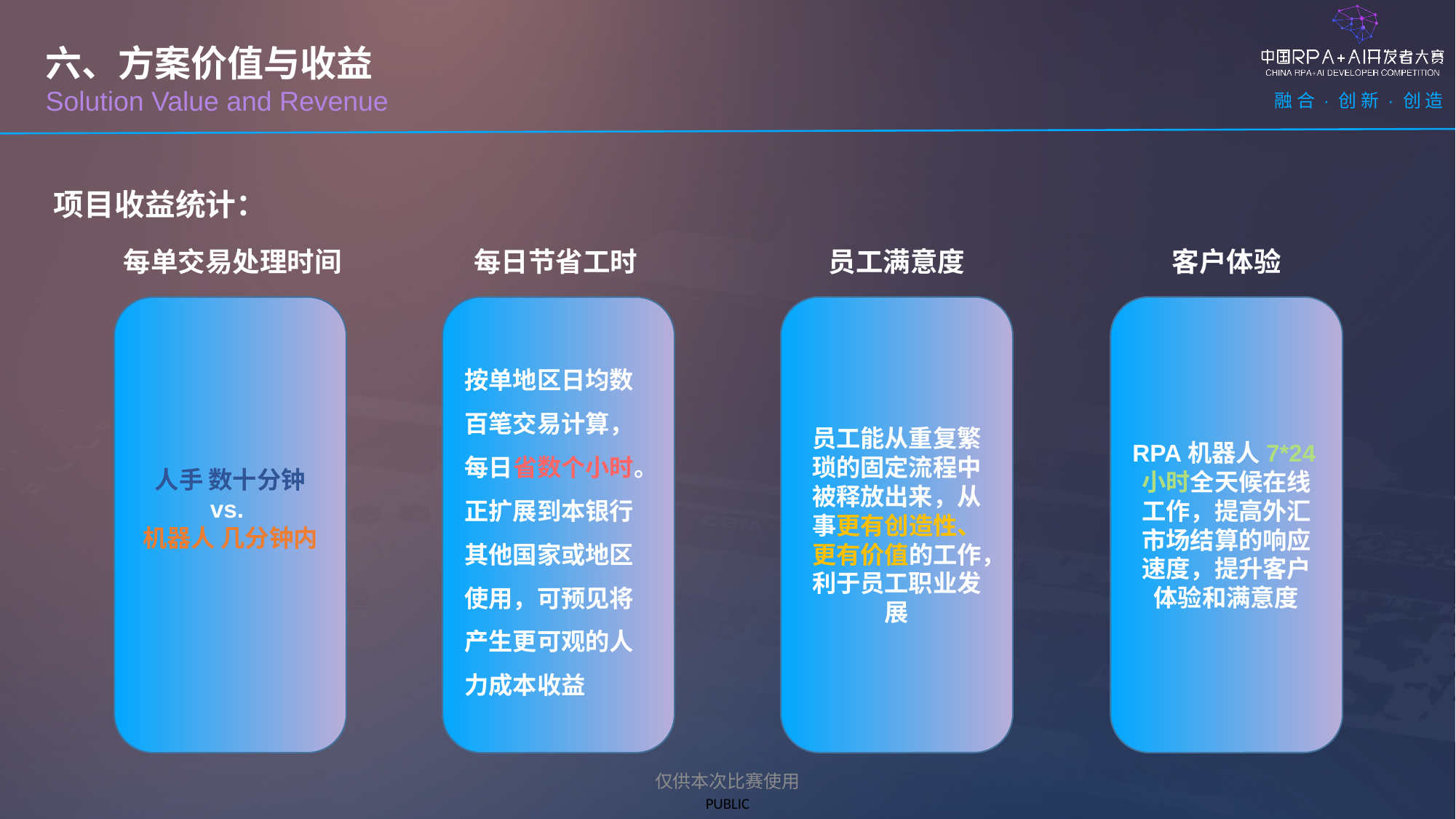

六、方案价值与收益
Solution Value and Revenue
项目收益统计：
员工满意度
客户体验
每单交易处理时间
每日节省工时
员工能从重复繁琐的固定流程中被释放出来，从事更有创造性、更有价值的工作，利于员工职业发展
RPA机器人7*24小时全天候在线工作，提高外汇市场结算的响应速度，提升客户体验和满意度
人手 数十分钟
vs.
机器人 几分钟内

按单地区日均数百笔交易计算，每日省数个小时。
正扩展到本银行其他国家或地区使用，可预见将产生更可观的人力成本收益
仅供本次比赛使用